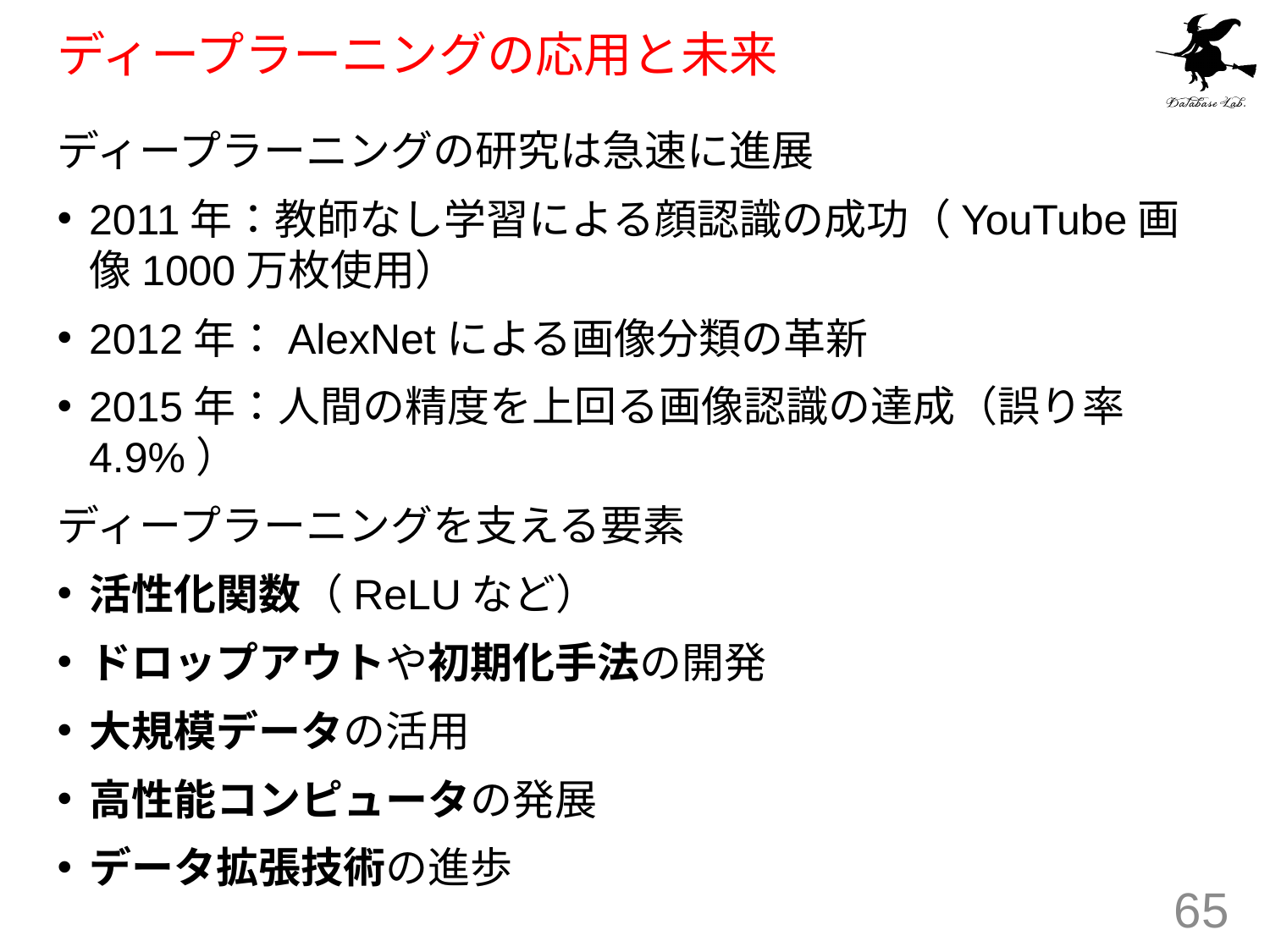

# ディープラーニングの応用と未来
ディープラーニングの研究は急速に進展
2011年：教師なし学習による顔認識の成功（YouTube画像1000万枚使用）
2012年：AlexNetによる画像分類の革新
2015年：人間の精度を上回る画像認識の達成（誤り率4.9%）
ディープラーニングを支える要素
活性化関数（ReLUなど）
ドロップアウトや初期化手法の開発
大規模データの活用
高性能コンピュータの発展
データ拡張技術の進歩

65